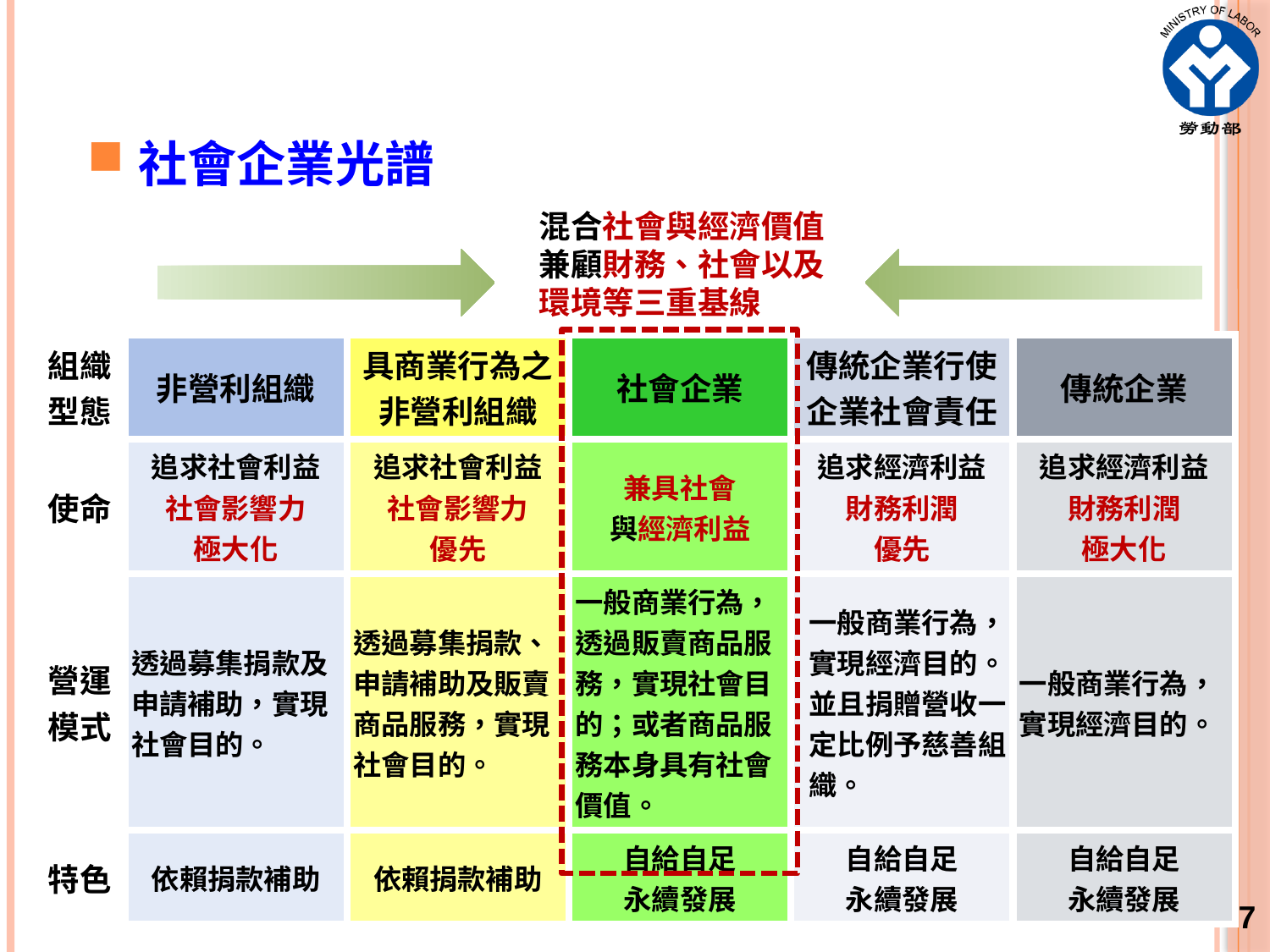

社會企業光譜
混合社會與經濟價值
兼顧財務、社會以及
環境等三重基線

| 組織型態 | 非營利組織 | 具商業行為之非營利組織 | 社會企業 | 傳統企業行使 企業社會責任 | 傳統企業 |
| --- | --- | --- | --- | --- | --- |
| 使命 | 追求社會利益 社會影響力 極大化 | 追求社會利益 社會影響力 優先 | 兼具社會 與經濟利益 | 追求經濟利益 財務利潤 優先 | 追求經濟利益 財務利潤 極大化 |
| 營運模式 | 透過募集捐款及申請補助，實現社會目的。 | 透過募集捐款、申請補助及販賣商品服務，實現社會目的。 | 一般商業行為，透過販賣商品服務，實現社會目的；或者商品服務本身具有社會價值。 | 一般商業行為， 實現經濟目的。並且捐贈營收一定比例予慈善組織。 | 一般商業行為， 實現經濟目的。 |
| 特色 | 依賴捐款補助 | 依賴捐款補助 | 自給自足 永續發展 | 自給自足 永續發展 | 自給自足 永續發展 |
7